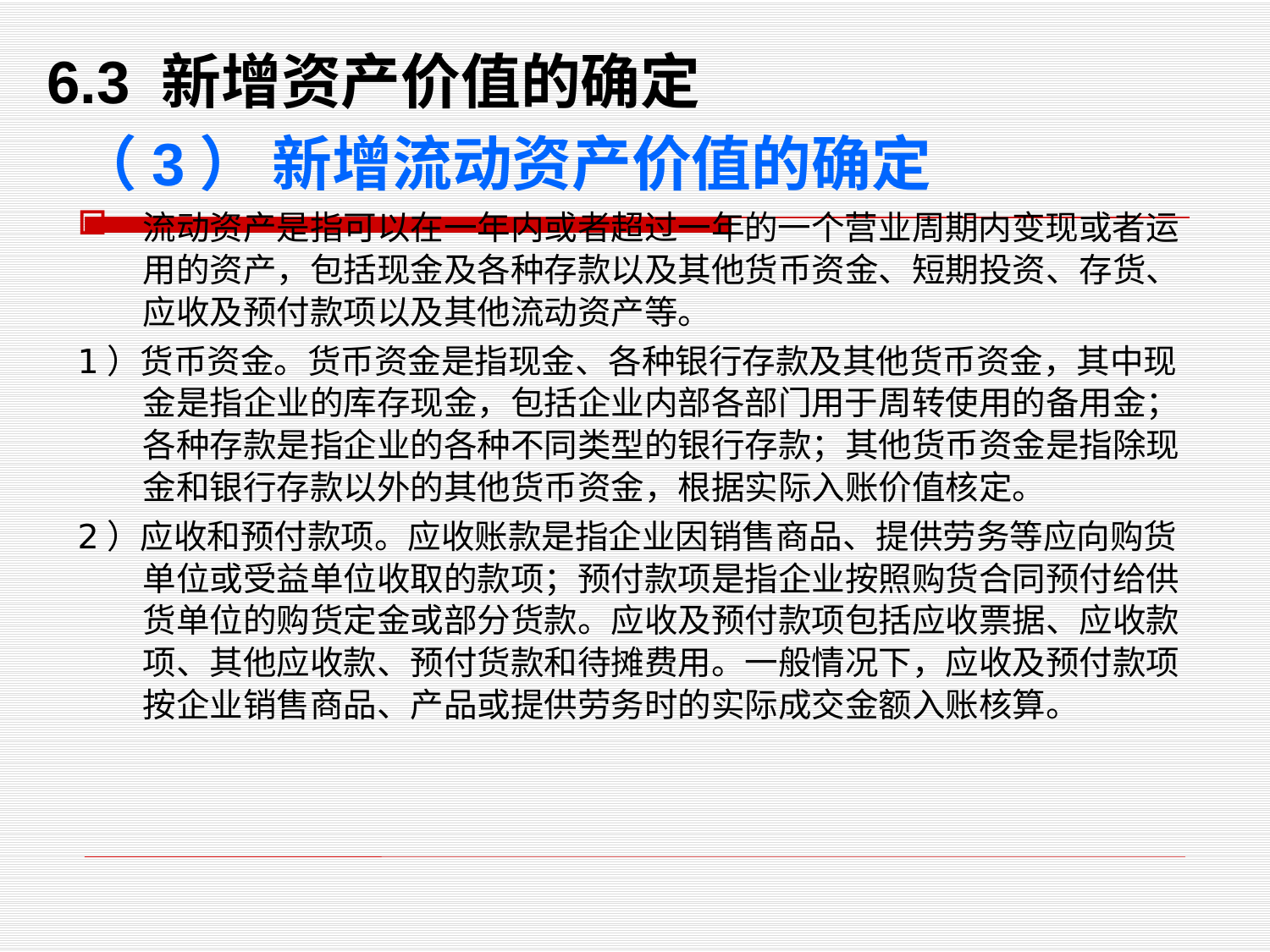

6.3 新增资产价值的确定
（3） 新增流动资产价值的确定
流动资产是指可以在一年内或者超过一年的一个营业周期内变现或者运用的资产，包括现金及各种存款以及其他货币资金、短期投资、存货、应收及预付款项以及其他流动资产等。
1）货币资金。货币资金是指现金、各种银行存款及其他货币资金，其中现金是指企业的库存现金，包括企业内部各部门用于周转使用的备用金；各种存款是指企业的各种不同类型的银行存款；其他货币资金是指除现金和银行存款以外的其他货币资金，根据实际入账价值核定。
2）应收和预付款项。应收账款是指企业因销售商品、提供劳务等应向购货单位或受益单位收取的款项；预付款项是指企业按照购货合同预付给供货单位的购货定金或部分货款。应收及预付款项包括应收票据、应收款项、其他应收款、预付货款和待摊费用。一般情况下，应收及预付款项按企业销售商品、产品或提供劳务时的实际成交金额入账核算。